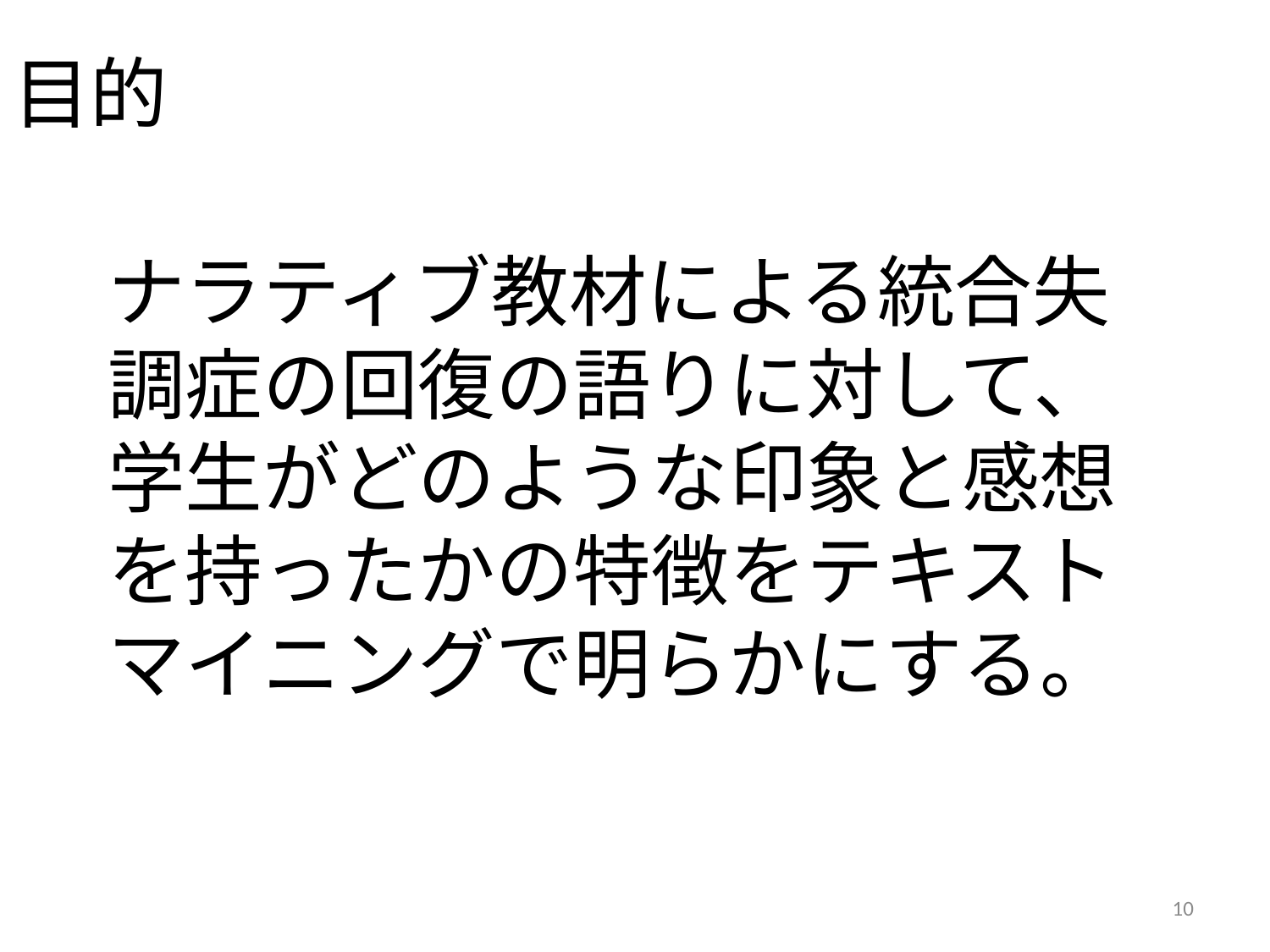

# 目的
ナラティブ教材による統合失調症の回復の語りに対して、学生がどのような印象と感想を持ったかの特徴をテキストマイニングで明らかにする。
10